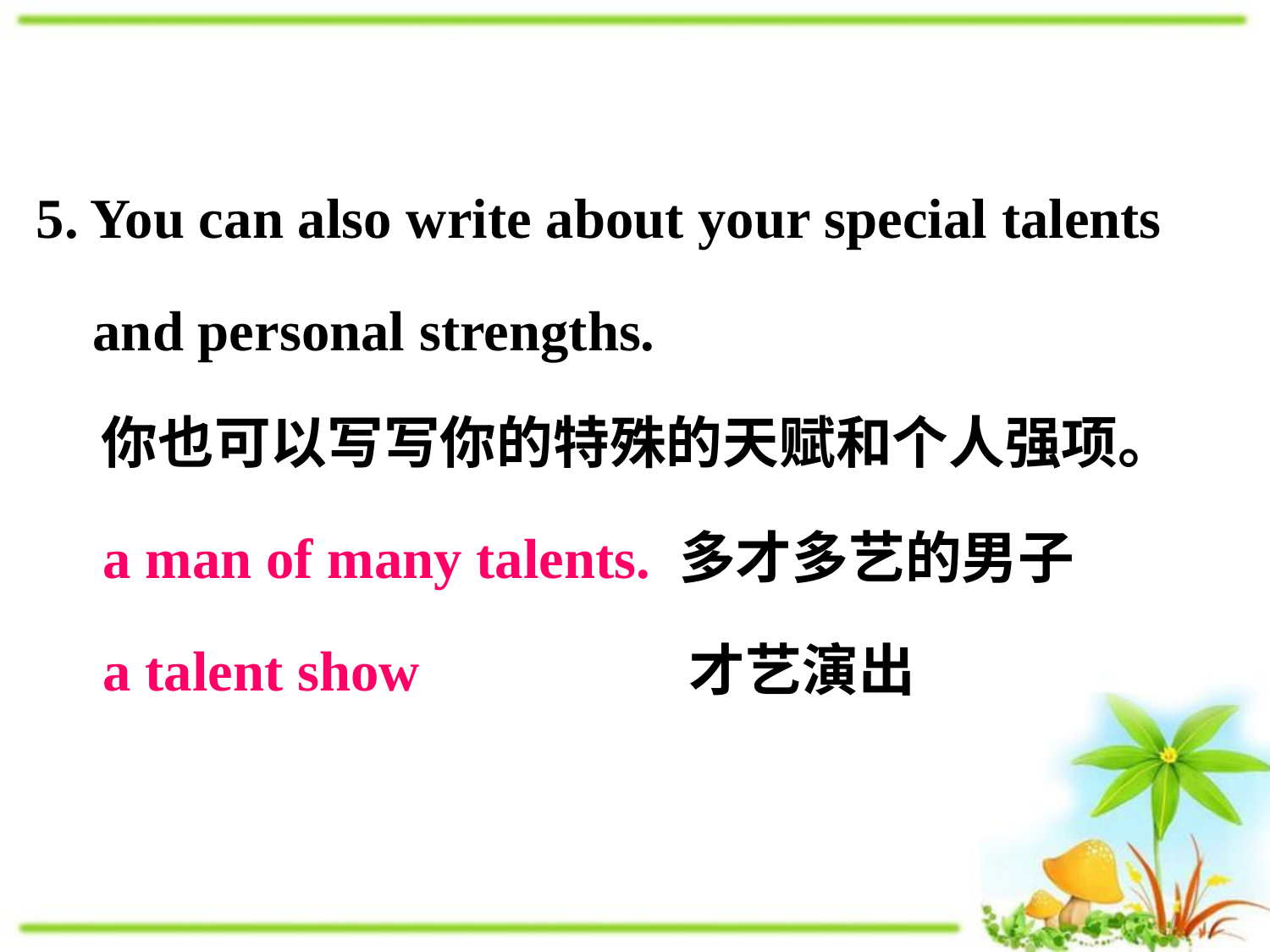

5. You can also write about your special talents
    and personal strengths.
    你也可以写写你的特殊的天赋和个人强项。
a man of many talents. 多才多艺的男子
a talent show                  才艺演出